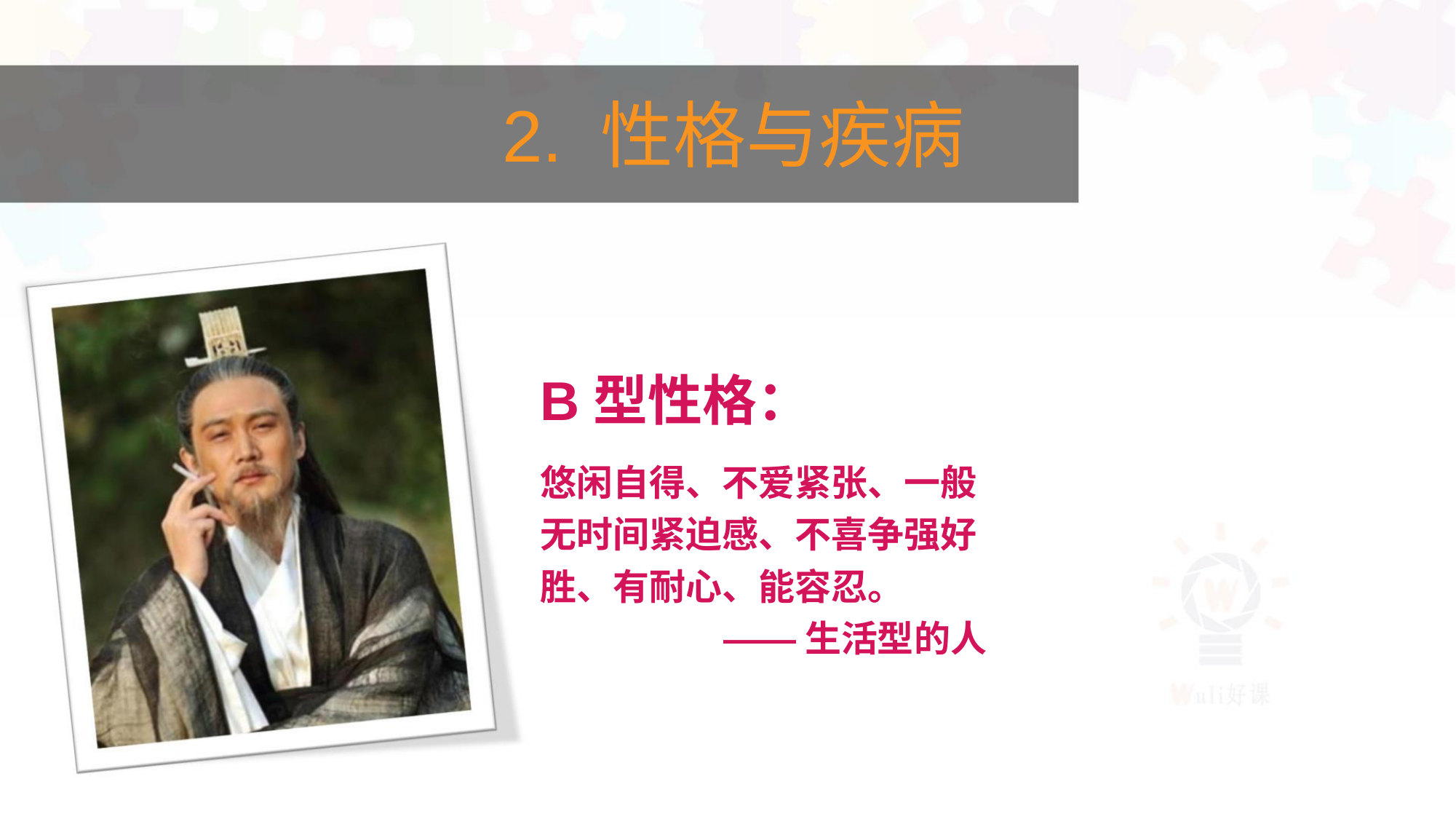

2. 性格与疾病
B型性格：
悠闲自得、不爱紧张、一般
无时间紧迫感、不喜争强好
胜、有耐心、能容忍。
——生活型的人